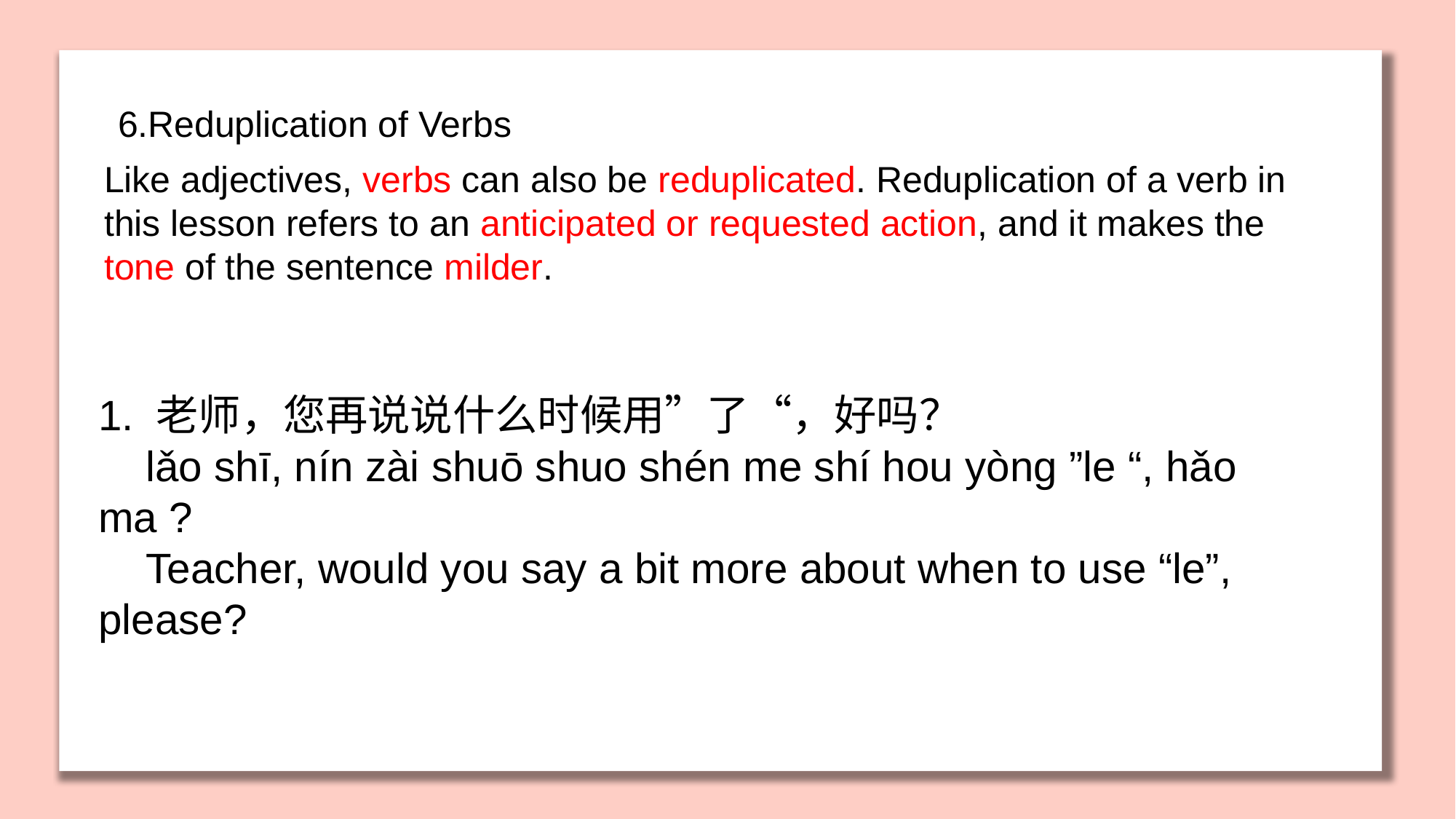

6.Reduplication of Verbs
Like adjectives, verbs can also be reduplicated. Reduplication of a verb in this lesson refers to an anticipated or requested action, and it makes the tone of the sentence milder.
1. 老师，您再说说什么时候用”了“，好吗？
    lǎo shī, nín zài shuō shuo shén me shí hou yòng ”le “, hǎo ma ?
    Teacher, would you say a bit more about when to use “le”, please?